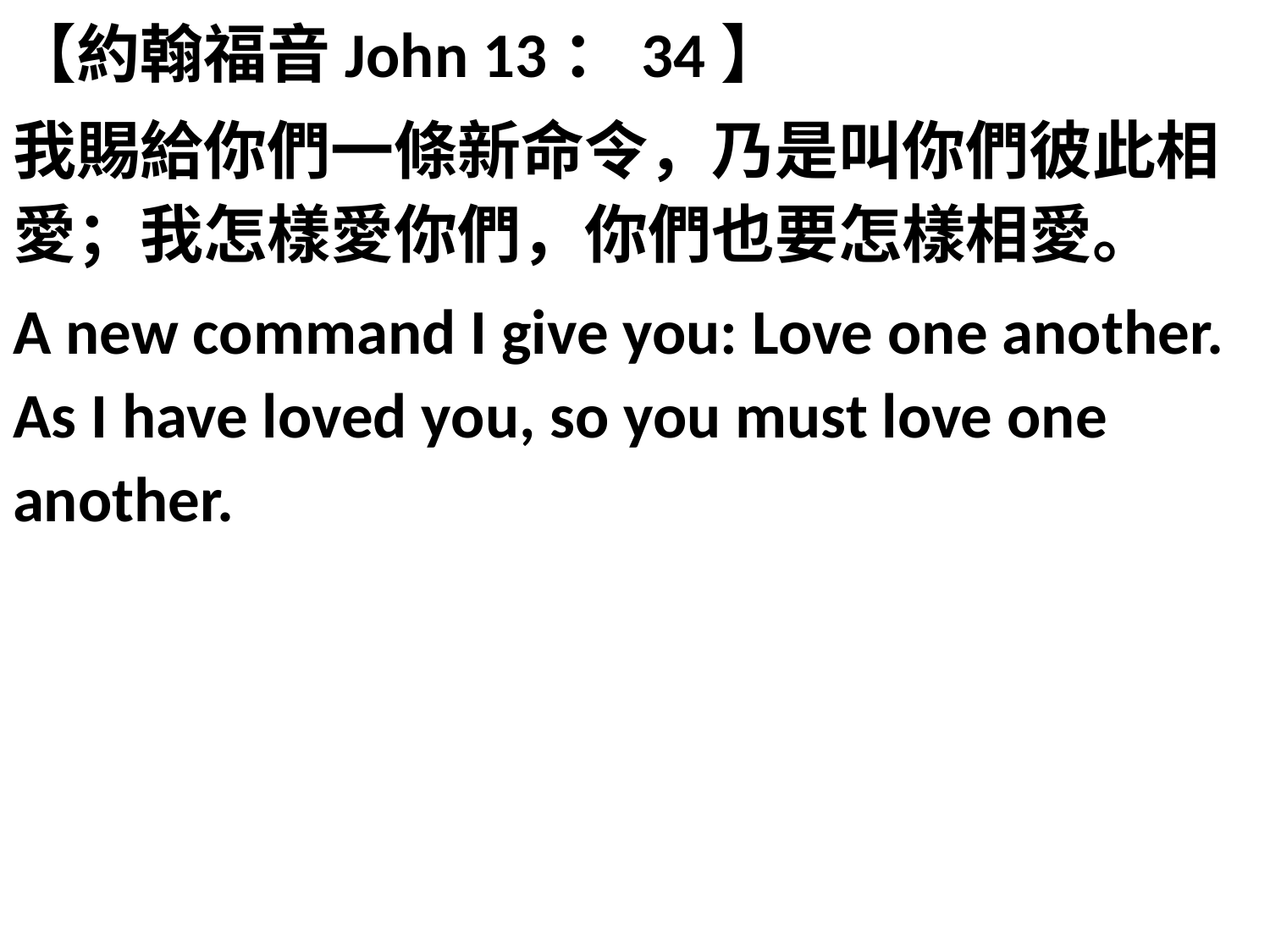

【約翰福音John 13：34】
我賜給你們一條新命令，乃是叫你們彼此相愛；我怎樣愛你們，你們也要怎樣相愛。
A new command I give you: Love one another. As I have loved you, so you must love one another.